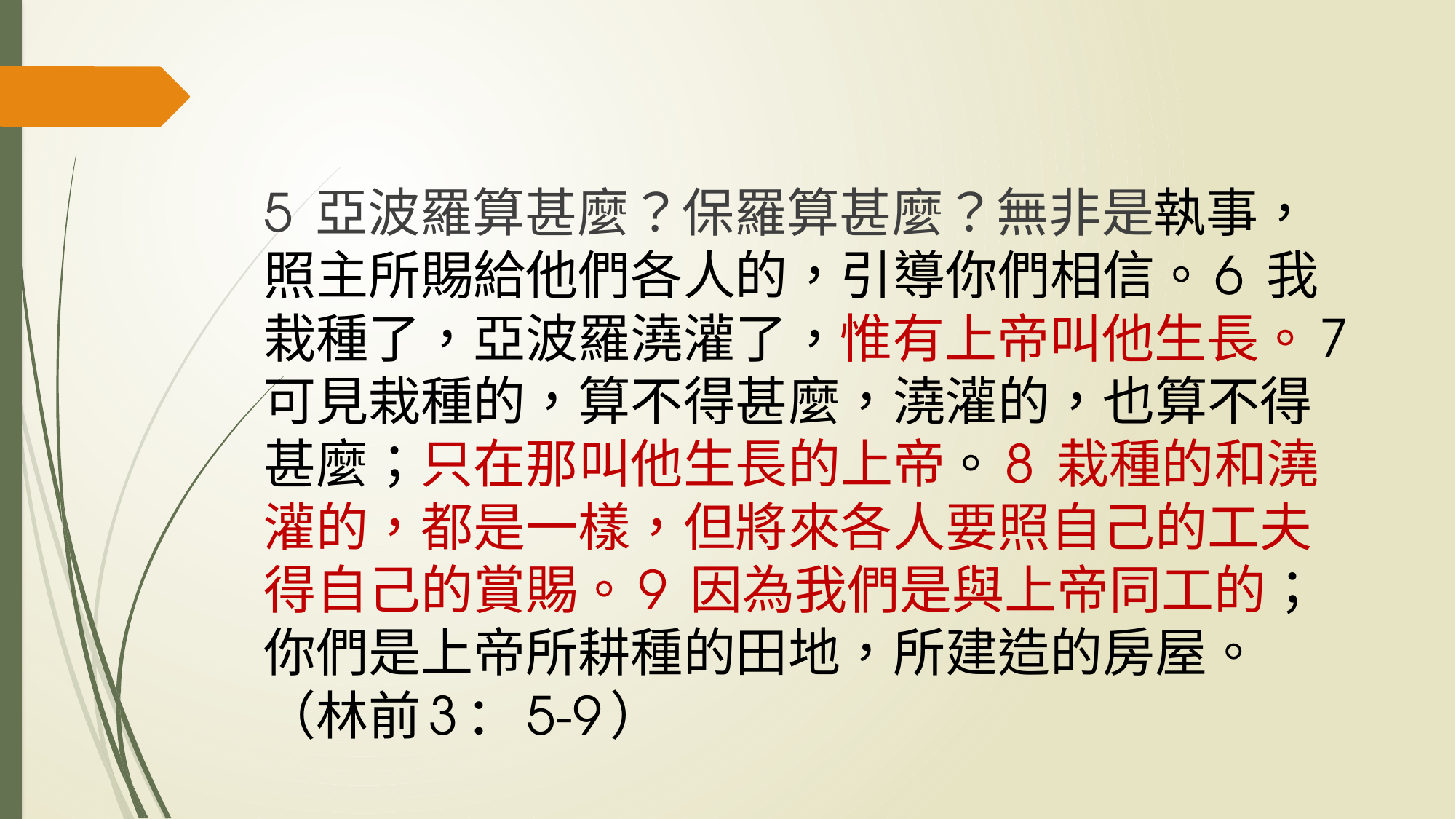

#
5 亞波羅算甚麼？保羅算甚麼？無非是執事，照主所賜給他們各人的，引導你們相信。6 我栽種了，亞波羅澆灌了，惟有上帝叫他生長。7 可見栽種的，算不得甚麼，澆灌的，也算不得甚麼；只在那叫他生長的上帝。8 栽種的和澆灌的，都是一樣，但將來各人要照自己的工夫得自己的賞賜。9 因為我們是與上帝同工的；你們是上帝所耕種的田地，所建造的房屋。（林前3：5-9）